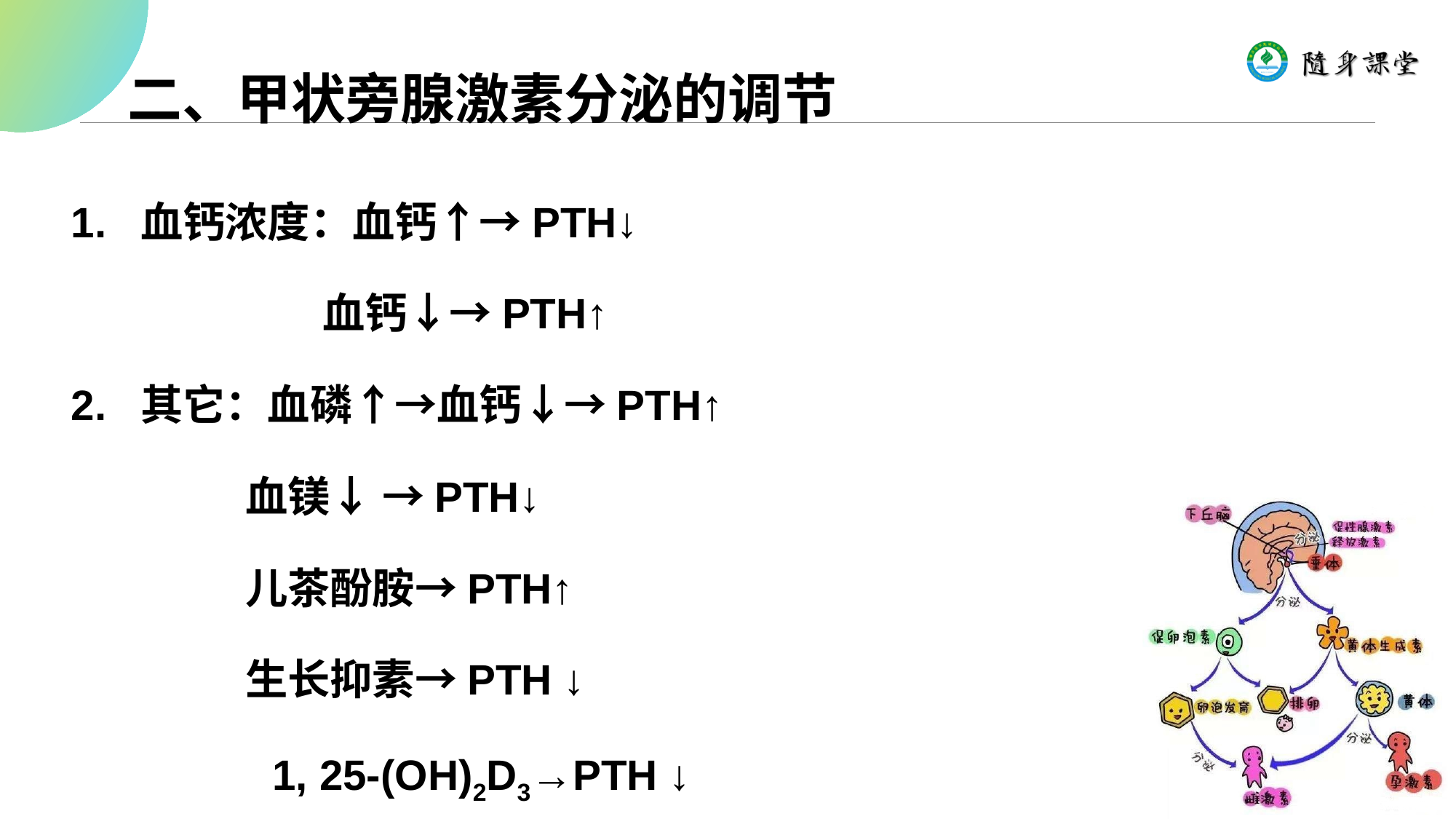

# 二、甲状旁腺激素分泌的调节
1.  血钙浓度：血钙↑→PTH↓
                         血钙↓→PTH↑
2.  其它：血磷↑→血钙↓→PTH↑
                 血镁↓ →PTH↓
                 儿茶酚胺→PTH↑
                 生长抑素→PTH ↓
                 1, 25-(OH)2D3→PTH ↓